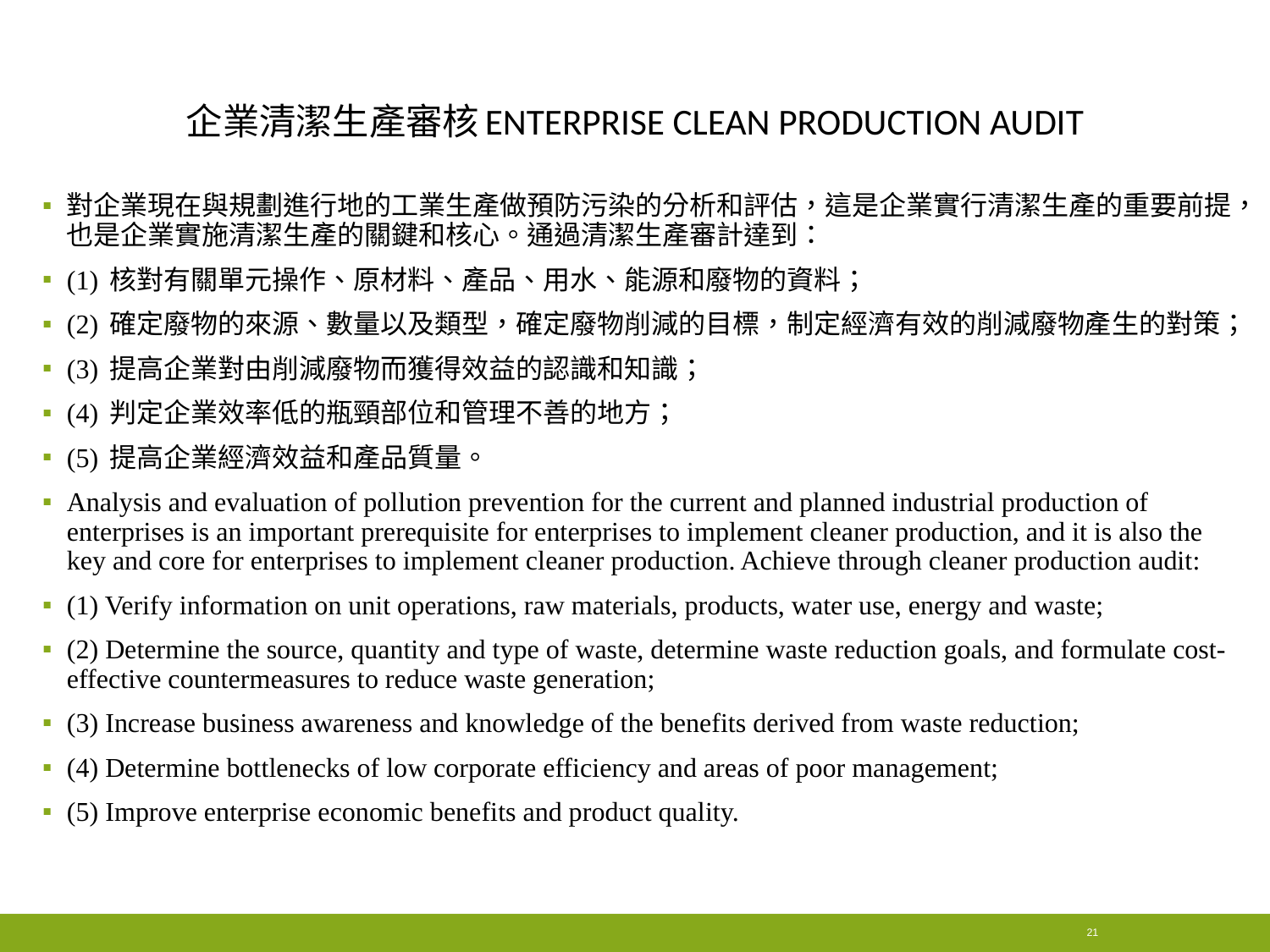

# 企業清潔生產審核Enterprise Clean Production Audit
對企業現在與規劃進行地的工業生產做預防污染的分析和評估，這是企業實行清潔生產的重要前提，也是企業實施清潔生產的關鍵和核心。通過清潔生產審計達到：
(1) 核對有關單元操作、原材料、產品、用水、能源和廢物的資料；
(2) 確定廢物的來源、數量以及類型，確定廢物削減的目標，制定經濟有效的削減廢物產生的對策；
(3) 提高企業對由削減廢物而獲得效益的認識和知識；
(4) 判定企業效率低的瓶頸部位和管理不善的地方；
(5) 提高企業經濟效益和產品質量。
Analysis and evaluation of pollution prevention for the current and planned industrial production of enterprises is an important prerequisite for enterprises to implement cleaner production, and it is also the key and core for enterprises to implement cleaner production. Achieve through cleaner production audit:
(1) Verify information on unit operations, raw materials, products, water use, energy and waste;
(2) Determine the source, quantity and type of waste, determine waste reduction goals, and formulate cost-effective countermeasures to reduce waste generation;
(3) Increase business awareness and knowledge of the benefits derived from waste reduction;
(4) Determine bottlenecks of low corporate efficiency and areas of poor management;
(5) Improve enterprise economic benefits and product quality.
21